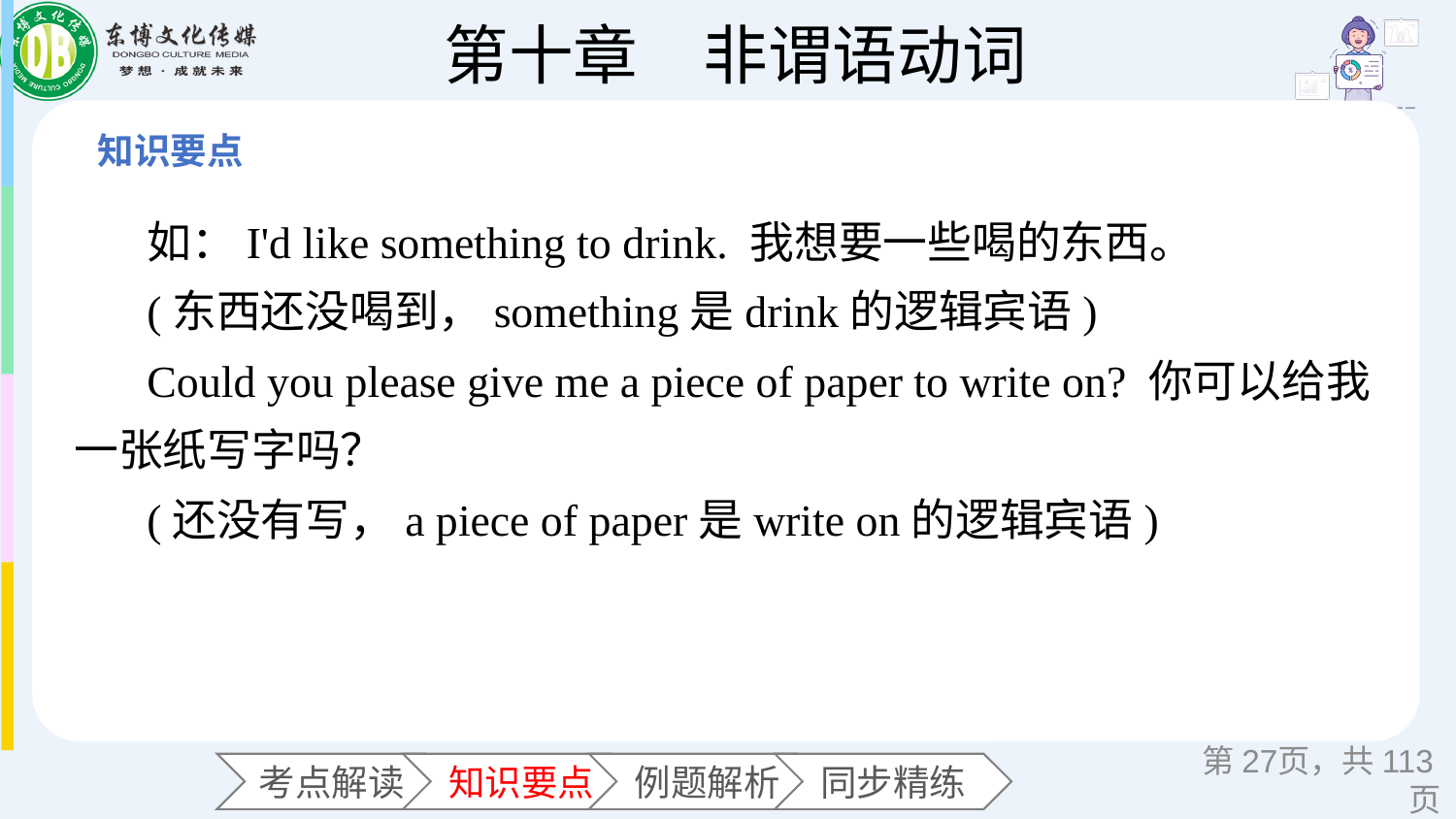

如：I'd like something to drink. 我想要一些喝的东西。
(东西还没喝到，something是drink的逻辑宾语)
Could you please give me a piece of paper to write on? 你可以给我一张纸写字吗？
(还没有写，a piece of paper是write on的逻辑宾语)

第27页，共113页